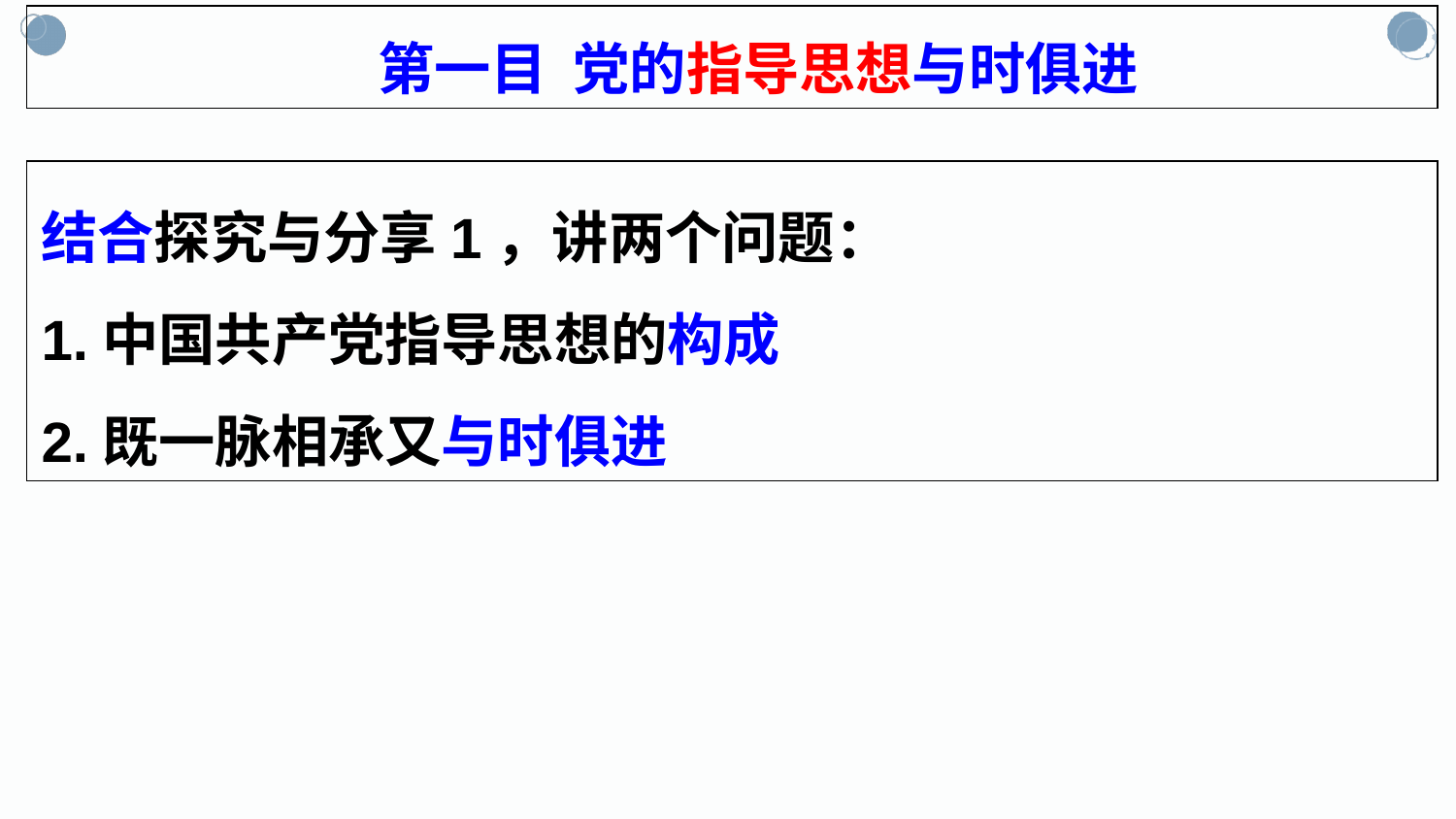

第一目  党的指导思想与时俱进
结合探究与分享1，讲两个问题：
1.中国共产党指导思想的构成
2.既一脉相承又与时俱进